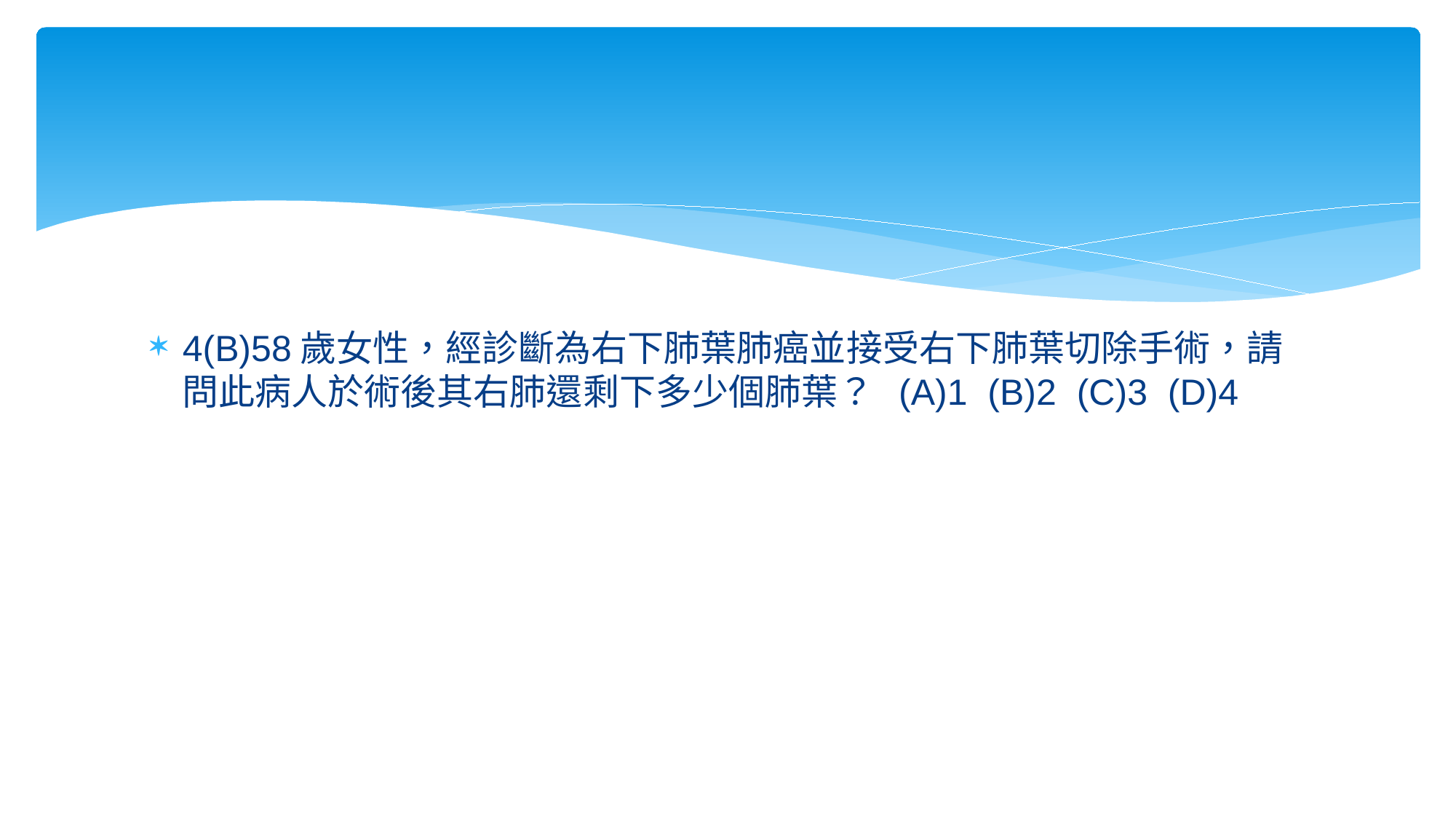

#
4(B)58歲女性，經診斷為右下肺葉肺癌並接受右下肺葉切除手術，請問此病人於術後其右肺還剩下多少個肺葉？  (A)1  (B)2  (C)3  (D)4